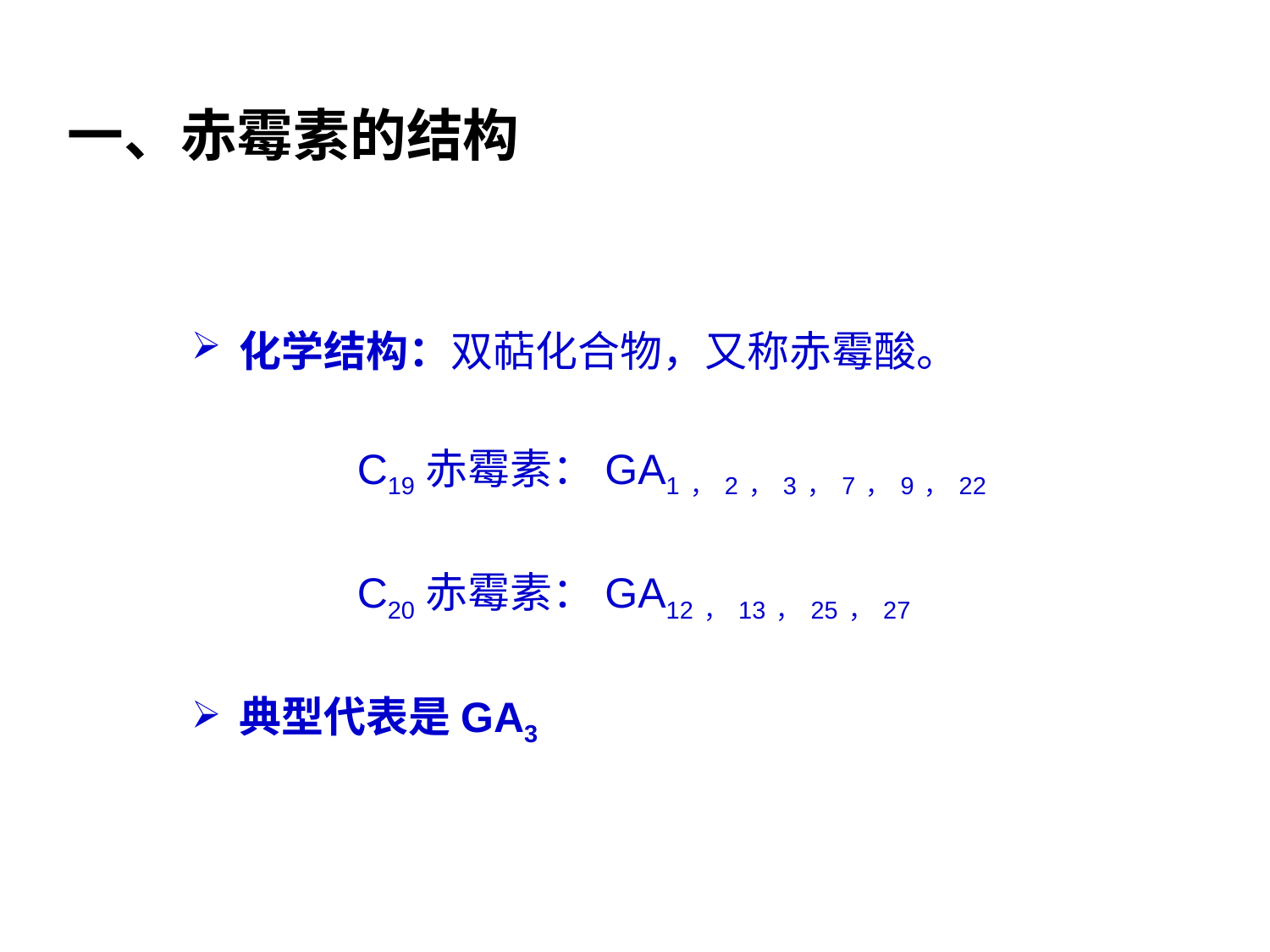

# 一、赤霉素的结构
化学结构：双萜化合物，又称赤霉酸。
              C19赤霉素：GA1，2，3，7，9，22
              C20赤霉素：GA12，13，25，27
典型代表是GA3